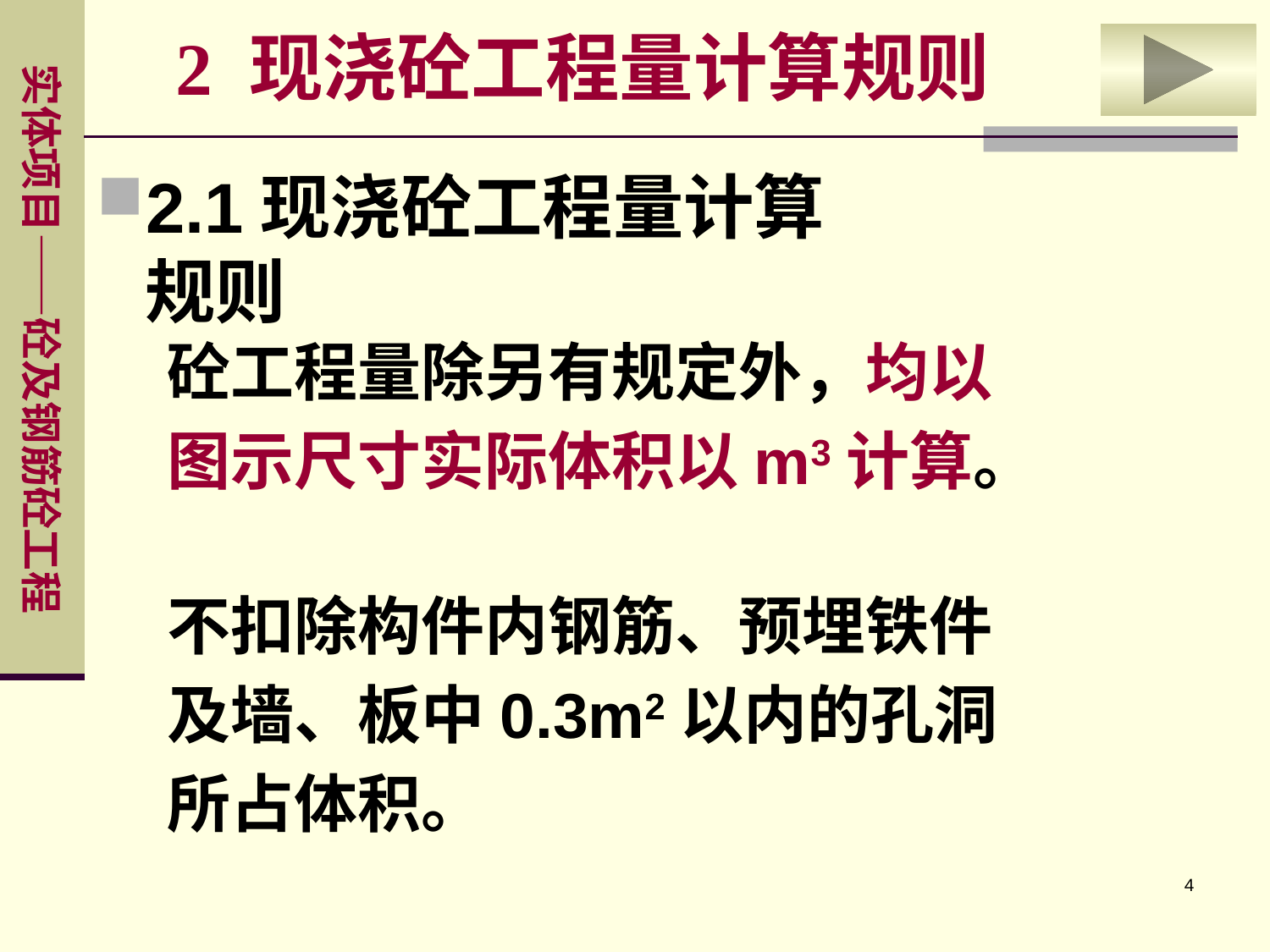

2 现浇砼工程量计算规则
2.1现浇砼工程量计算规则
砼工程量除另有规定外，均以
图示尺寸实际体积以m3计算。
不扣除构件内钢筋、预埋铁件
及墙、板中0.3m2以内的孔洞
所占体积。
4